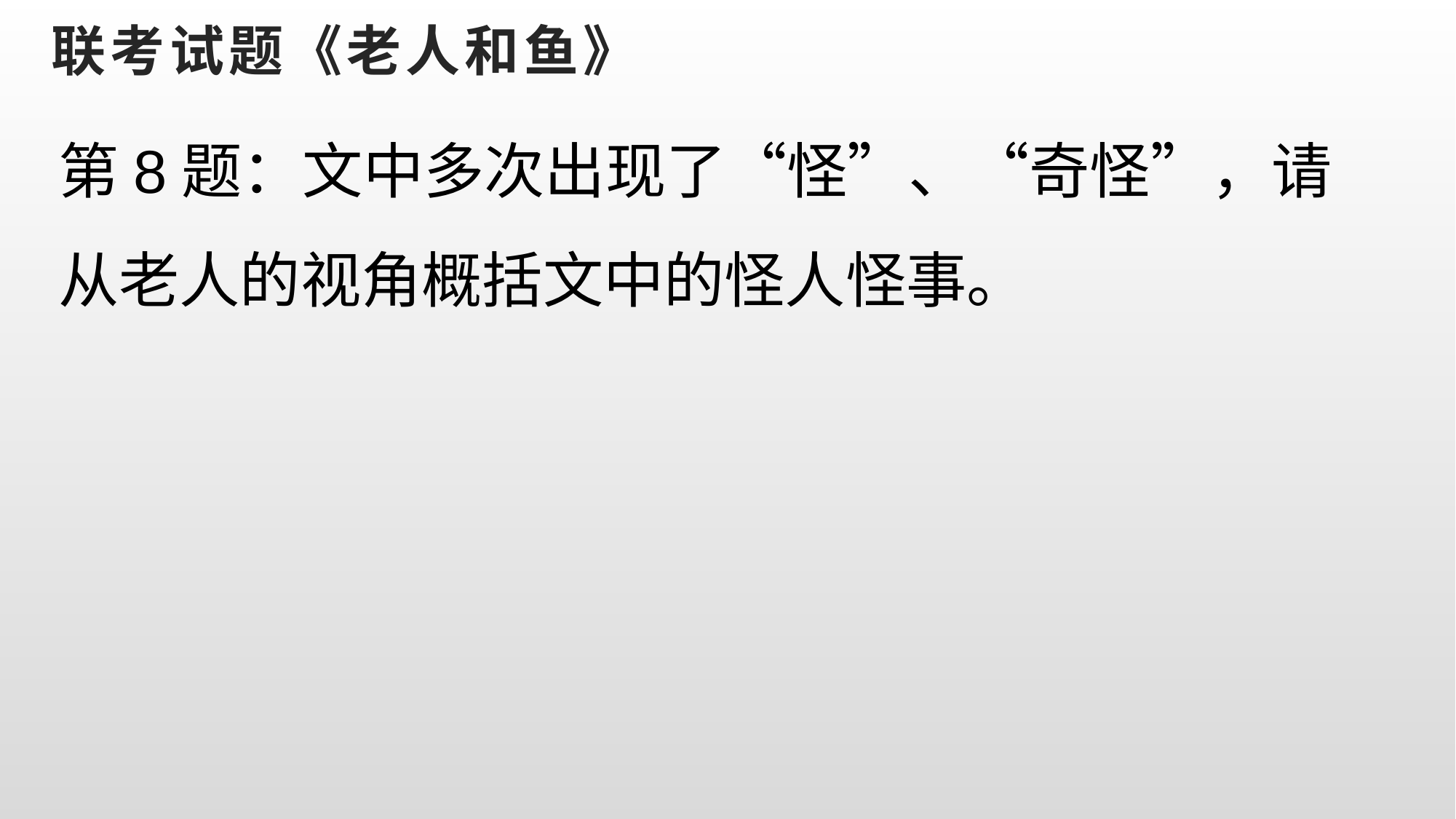

# 联考试题《老人和鱼》
第8题：文中多次出现了“怪”、“奇怪”，请从老人的视角概括文中的怪人怪事。